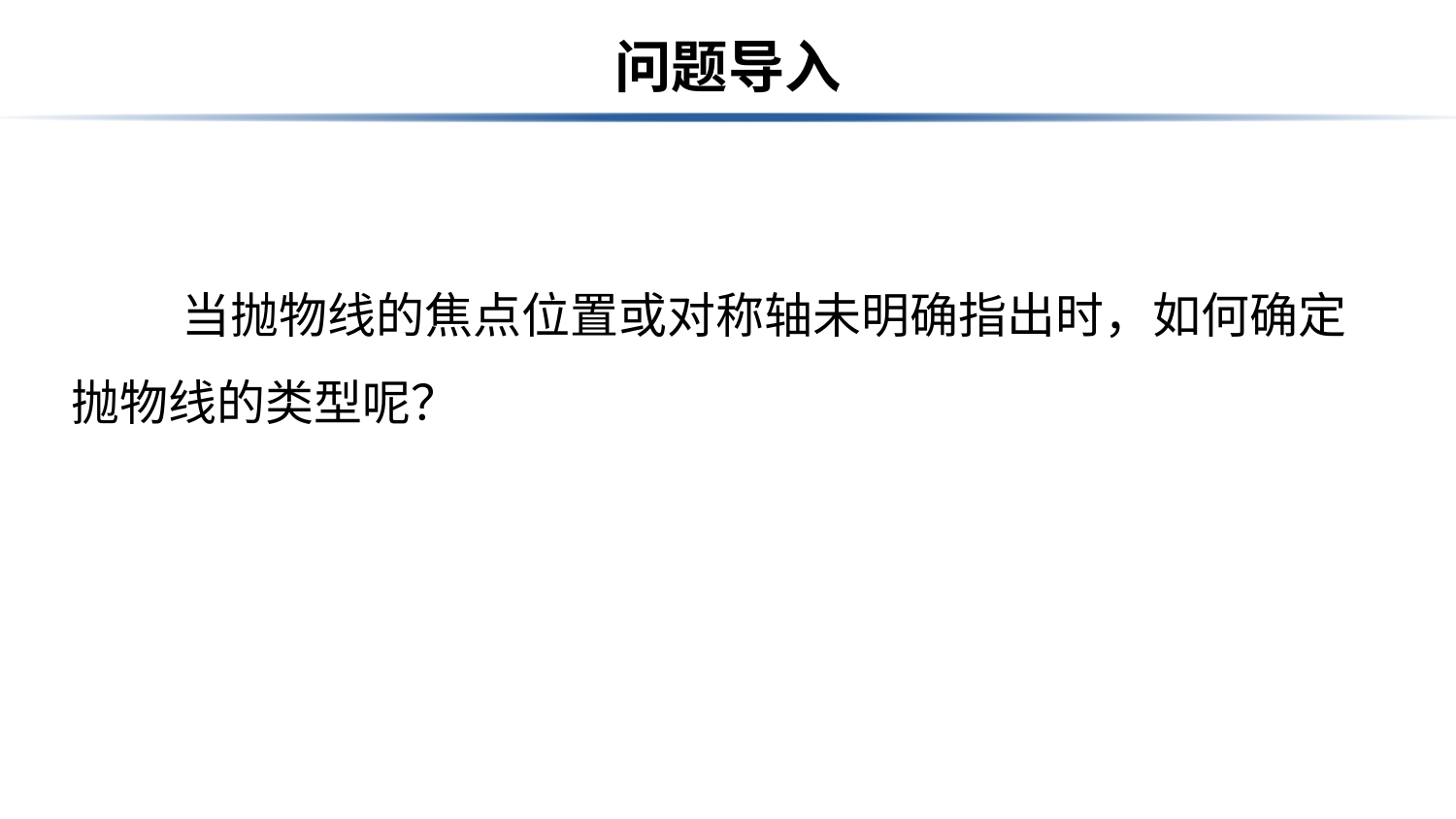

# 问题导入
         当抛物线的焦点位置或对称轴未明确指出时，如何确定抛物线的类型呢？